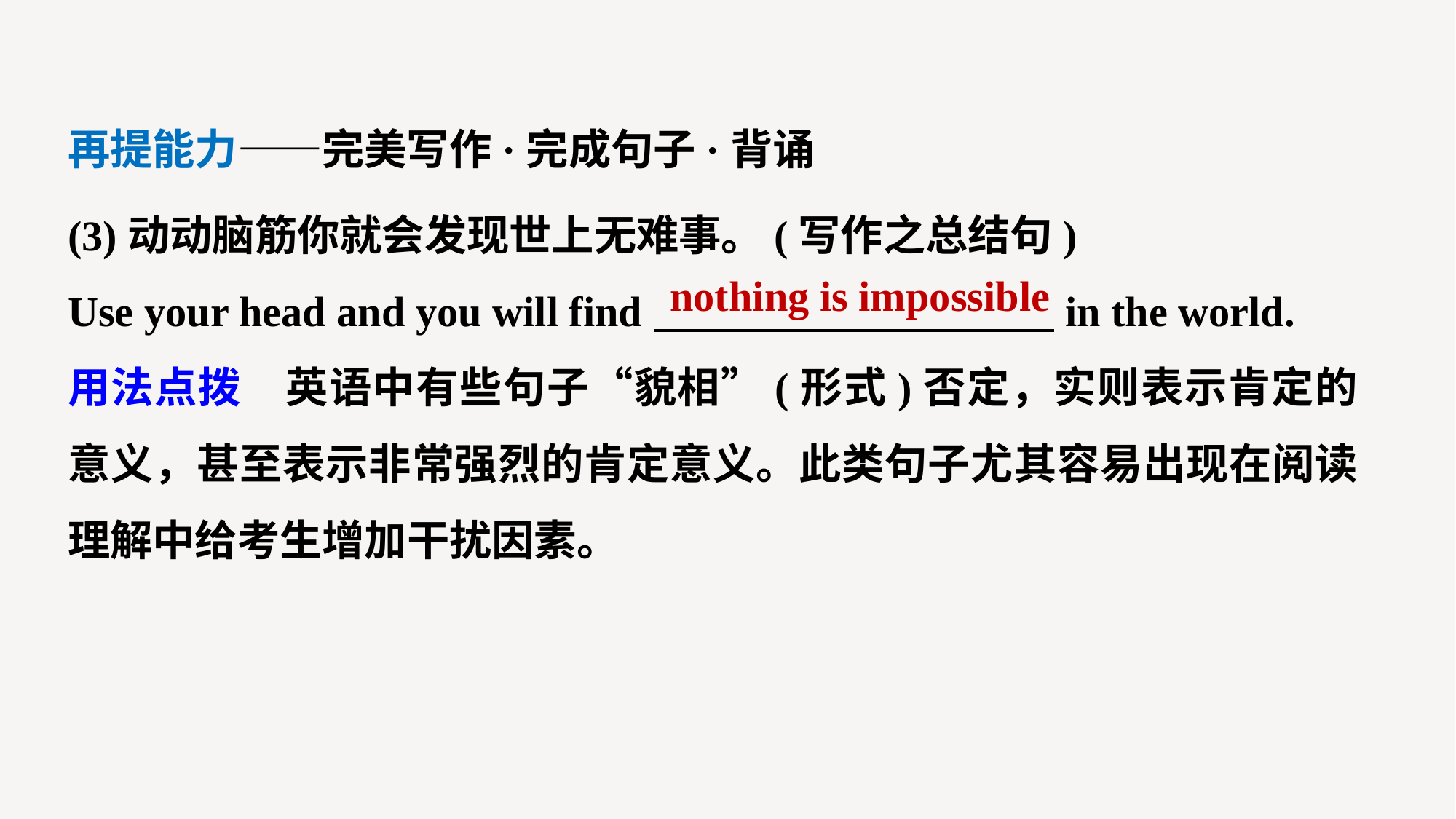

再提能力——完美写作·完成句子·背诵
(3)动动脑筋你就会发现世上无难事。(写作之总结句)
Use your head and you will find                                        in the world.
用法点拨　英语中有些句子“貌相”(形式)否定，实则表示肯定的意义，甚至表示非常强烈的肯定意义。此类句子尤其容易出现在阅读理解中给考生增加干扰因素。
nothing is impossible